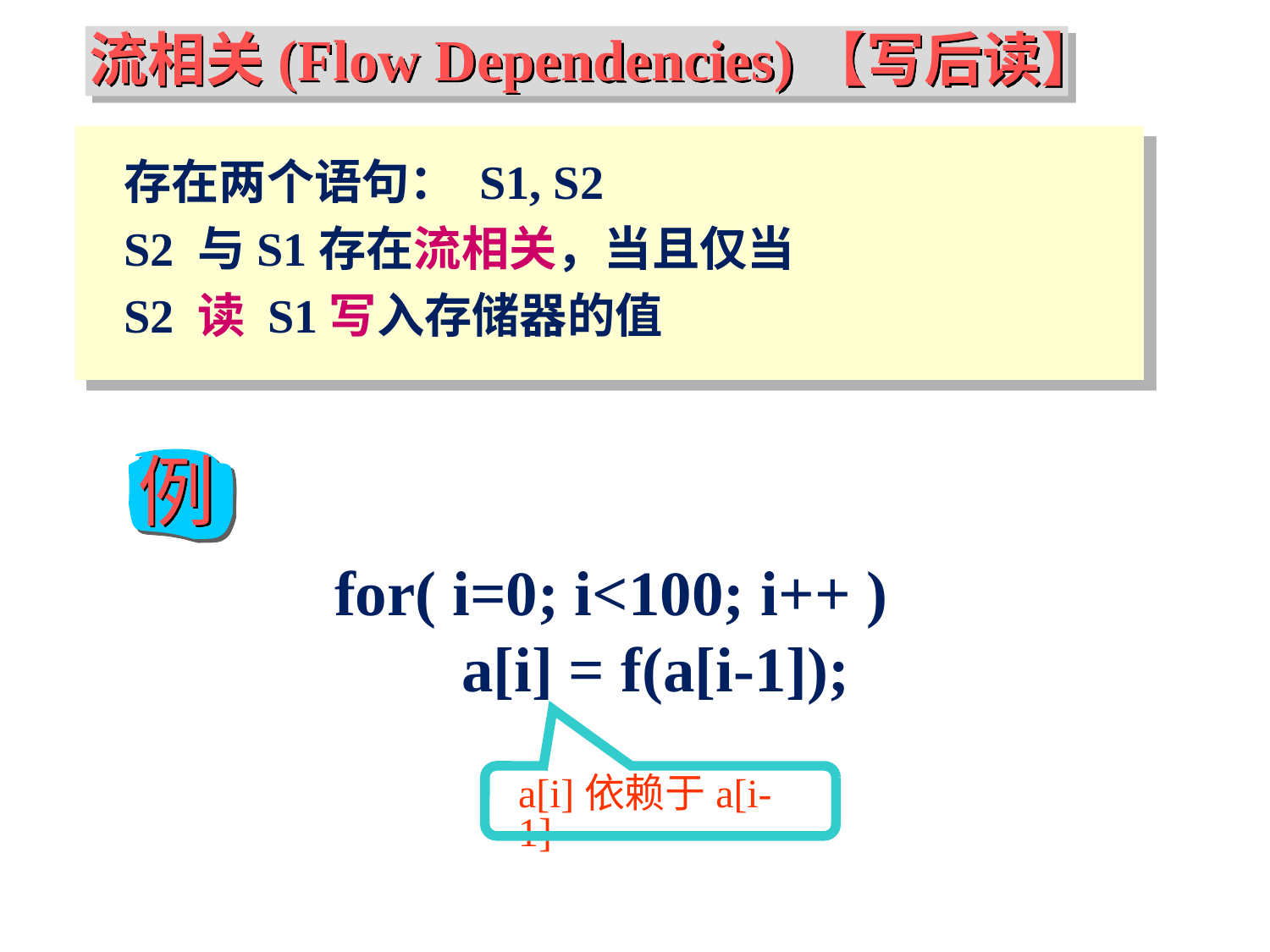

流相关(Flow Dependencies)【写后读】

存在两个语句： S1, S2
S2 与S1存在流相关，当且仅当
S2 读 S1写入存储器的值

例
for( i=0; i<100; i++ )
	a[i] = f(a[i-1]);

a[i]依赖于a[i-1]